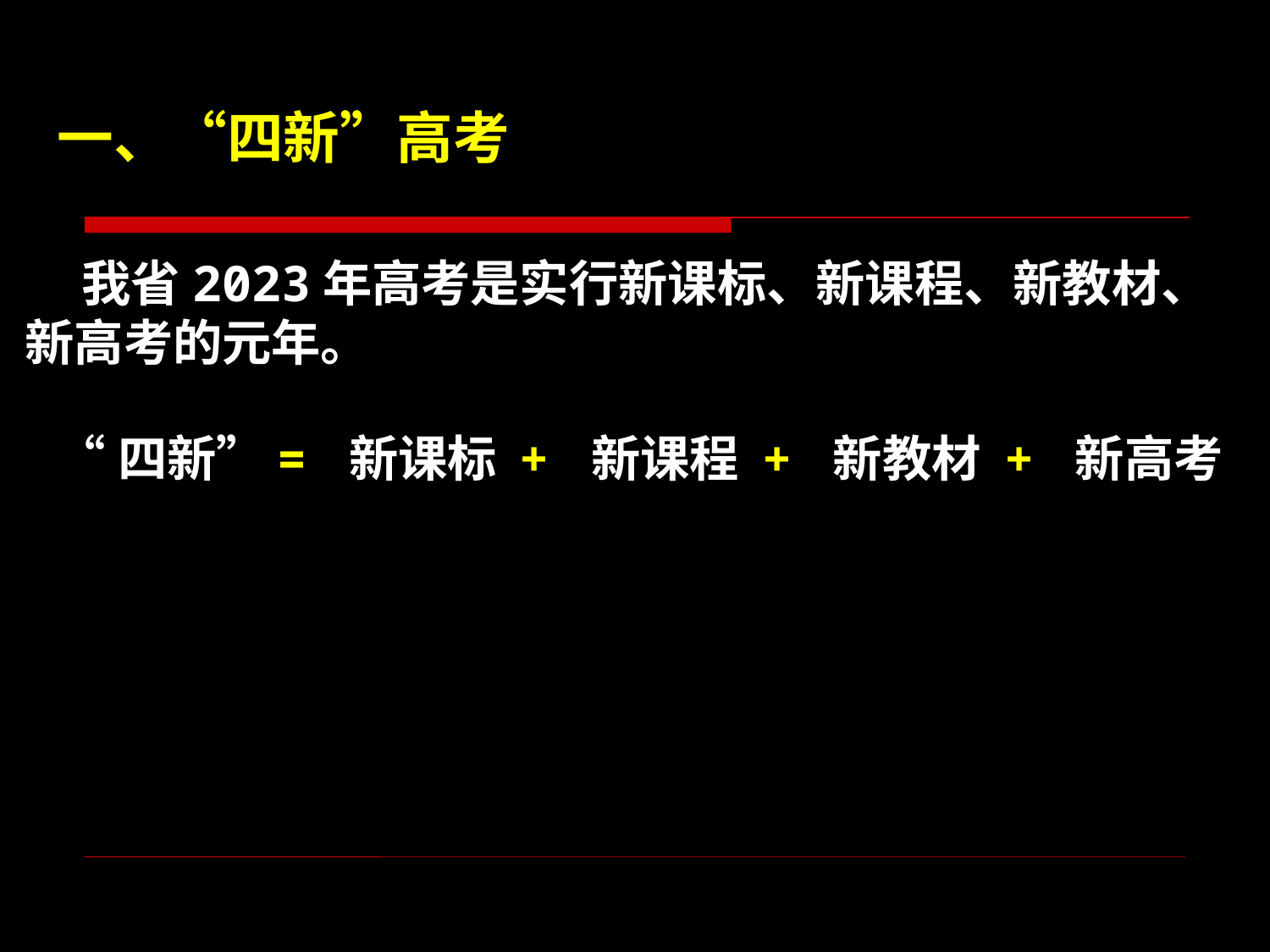

一、“四新”高考
    我省2023年高考是实行新课标、新课程、新教材、新高考的元年。
   “四新”= 新课标 + 新课程 + 新教材 + 新高考